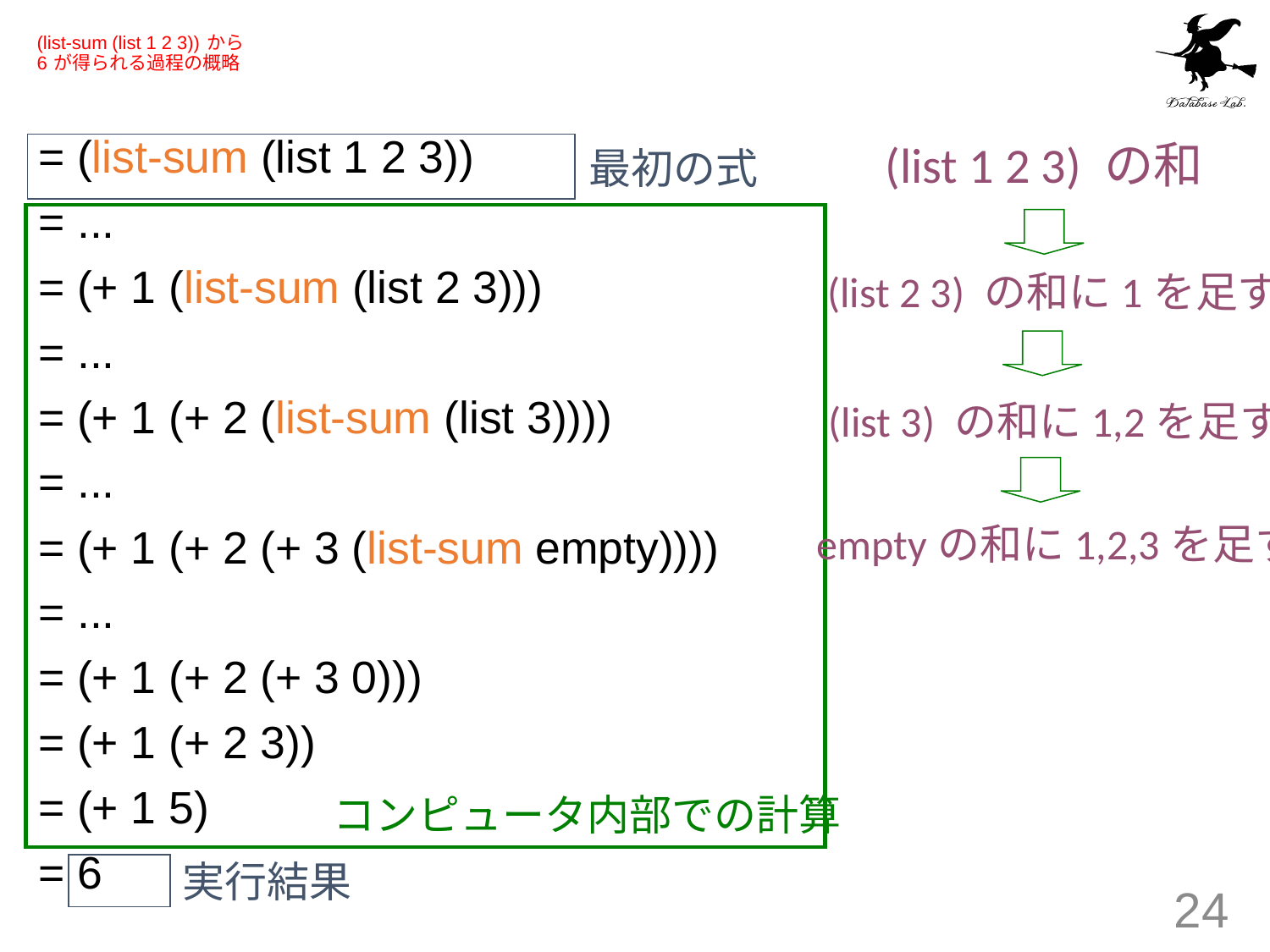

# (list-sum (list 1 2 3)) から 6 が得られる過程の概略
= (list-sum (list 1 2 3))
= ...
= (+ 1 (list-sum (list 2 3)))
= ...
= (+ 1 (+ 2 (list-sum (list 3))))
= ...
= (+ 1 (+ 2 (+ 3 (list-sum empty))))
= ...
= (+ 1 (+ 2 (+ 3 0)))
= (+ 1 (+ 2 3))
= (+ 1 5)
= 6
(list 1 2 3) の和

最初の式

(list 2 3) の和に1を足す

(list 3) の和に1,2を足す

emptyの和に1,2,3を足す
コンピュータ内部での計算
実行結果

24